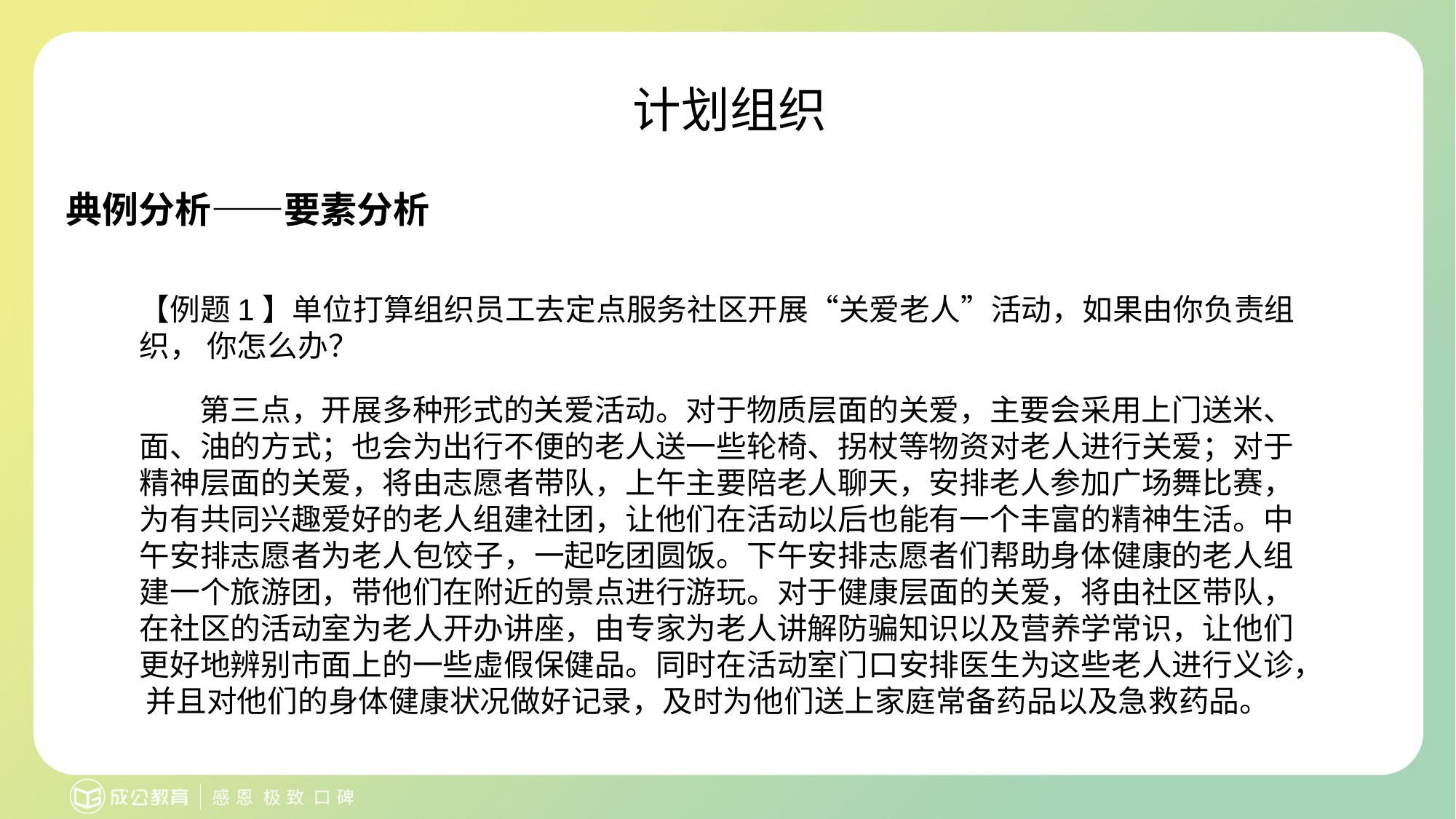

计划组织
典例分析——要素分析
【例题1】单位打算组织员工去定点服务社区开展“关爱老人”活动，如果由你负责组织， 你怎么办？
第三点，开展多种形式的关爱活动。对于物质层面的关爱，主要会采用上门送米、 面、油的方式；也会为出行不便的老人送一些轮椅、拐杖等物资对老人进行关爱；对于 精神层面的关爱，将由志愿者带队，上午主要陪老人聊天，安排老人参加广场舞比赛， 为有共同兴趣爱好的老人组建社团，让他们在活动以后也能有一个丰富的精神生活。中 午安排志愿者为老人包饺子，一起吃团圆饭。下午安排志愿者们帮助身体健康的老人组 建一个旅游团，带他们在附近的景点进行游玩。对于健康层面的关爱，将由社区带队， 在社区的活动室为老人开办讲座，由专家为老人讲解防骗知识以及营养学常识，让他们 更好地辨别市面上的一些虚假保健品。同时在活动室门口安排医生为这些老人进行义诊， 并且对他们的身体健康状况做好记录，及时为他们送上家庭常备药品以及急救药品。